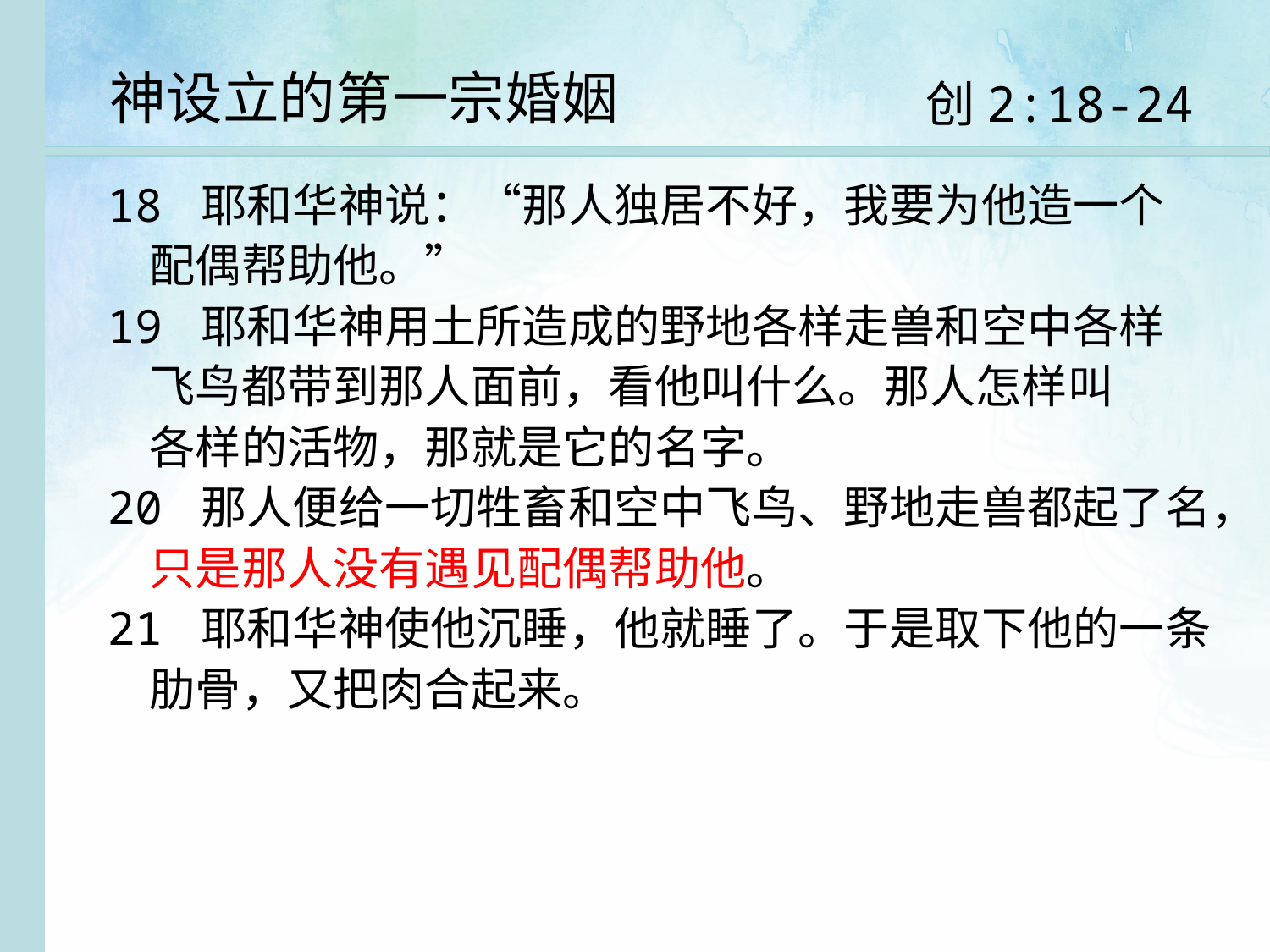

神设立的第一宗婚姻
创2:18-24

18 耶和华神说：“那人独居不好，我要为他造一个
   配偶帮助他。”
19 耶和华神用土所造成的野地各样走兽和空中各样
   飞鸟都带到那人面前，看他叫什么。那人怎样叫
   各样的活物，那就是它的名字。
20 那人便给一切牲畜和空中飞鸟、野地走兽都起了名，
   只是那人没有遇见配偶帮助他。
21 耶和华神使他沉睡，他就睡了。于是取下他的一条
   肋骨，又把肉合起来。